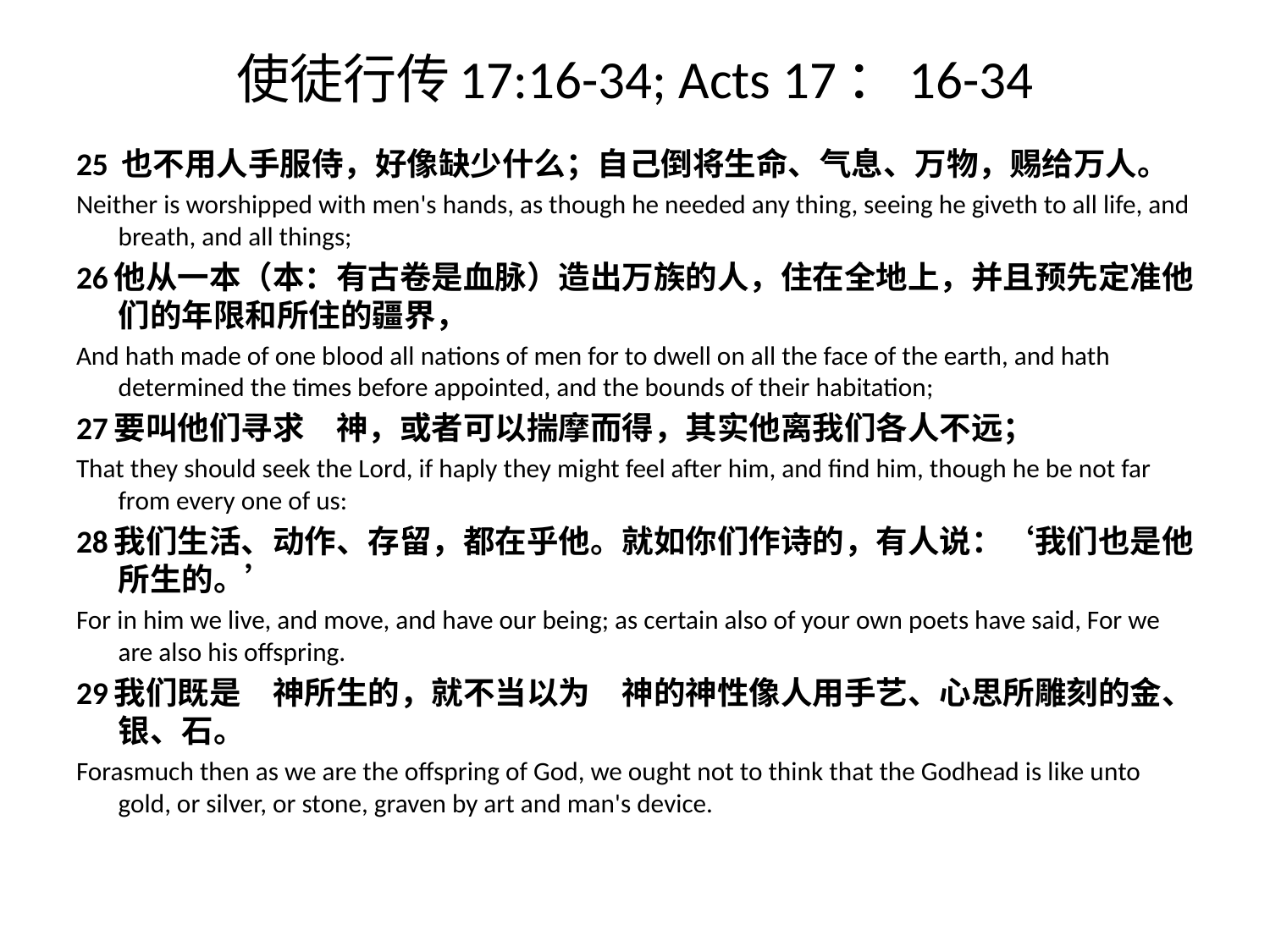

# 使徒行传17:16-34; Acts 17：16-34
25 也不用人手服侍，好像缺少什么；自己倒将生命、气息、万物，赐给万人。
Neither is worshipped with men's hands, as though he needed any thing, seeing he giveth to all life, and breath, and all things;
26他从一本（本：有古卷是血脉）造出万族的人，住在全地上，并且预先定准他们的年限和所住的疆界，
And hath made of one blood all nations of men for to dwell on all the face of the earth, and hath determined the times before appointed, and the bounds of their habitation;
27要叫他们寻求　神，或者可以揣摩而得，其实他离我们各人不远；
That they should seek the Lord, if haply they might feel after him, and find him, though he be not far from every one of us:
28我们生活、动作、存留，都在乎他。就如你们作诗的，有人说：‘我们也是他所生的。’
For in him we live, and move, and have our being; as certain also of your own poets have said, For we are also his offspring.
29我们既是　神所生的，就不当以为　神的神性像人用手艺、心思所雕刻的金、银、石。
Forasmuch then as we are the offspring of God, we ought not to think that the Godhead is like unto gold, or silver, or stone, graven by art and man's device.